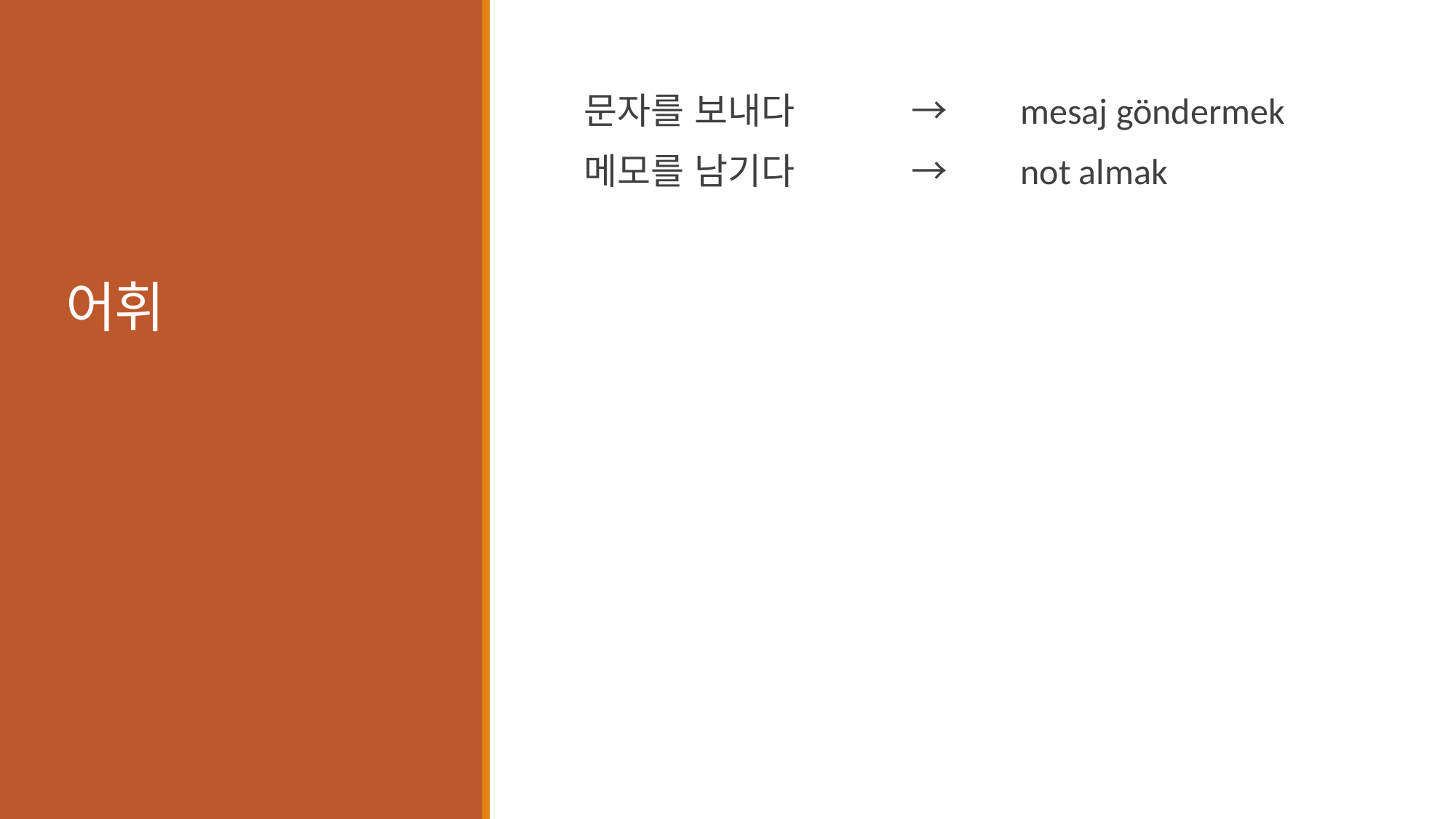

# 어휘
문자를 보내다		→	mesaj göndermek
메모를 남기다		→	not almak